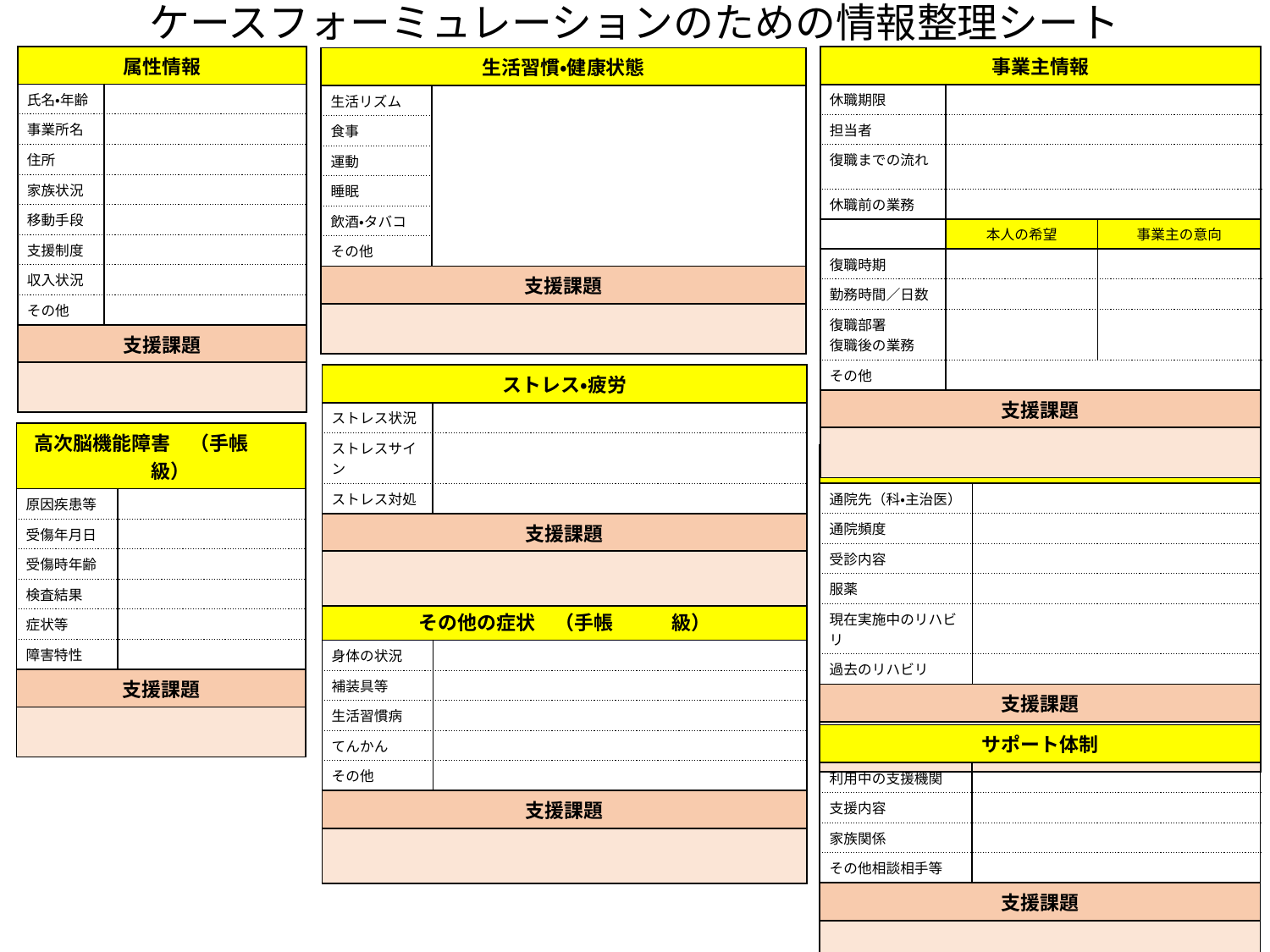

ケースフォーミュレーションのための情報整理シート
| 属性情報 |  |
| --- | --- |
| 氏名・年齢 |  |
| 事業所名 |  |
| 住所 |  |
| 家族状況 |  |
| 移動手段 |  |
| 支援制度 |  |
| 収入状況 |  |
| その他 |  |
| 支援課題 |  |
|  |  |
| 事業主情報 |  |  |
| --- | --- | --- |
| 休職期限 |  |  |
| 担当者 |  |  |
| 復職までの流れ |  |  |
| 休職前の業務 |  |  |
|  | 本人の希望 | 事業主の意向 |
| 復職時期 |  |  |
| 勤務時間／日数 |  |  |
| 復職部署 復職後の業務 |  |  |
| その他 |  |  |
| 支援課題 |  |  |
|  |  |  |
| 生活習慣・健康状態 |  |
| --- | --- |
| 生活リズム |  |
| 食事 |  |
| 運動 |  |
| 睡眠 |  |
| 飲酒・タバコ |  |
| その他 |  |
| 支援課題 |  |
|  |  |
| ストレス・疲労 |  |
| --- | --- |
| ストレス状況 |  |
| ストレスサイン |  |
| ストレス対処 |  |
| 支援課題 |  |
|  |  |
| 高次脳機能障害　（手帳　　　級） |  |
| --- | --- |
| 原因疾患等 |  |
| 受傷年月日 |  |
| 受傷時年齢 |  |
| 検査結果 |  |
| 症状等 |  |
| 障害特性 |  |
| 支援課題 |  |
|  |  |
| 医療情報 |  |
| --- | --- |
| 通院先（科・主治医） |  |
| 通院頻度 |  |
| 受診内容 |  |
| 服薬 |  |
| 現在実施中のリハビリ |  |
| 過去のリハビリ |  |
| 支援課題 |  |
|  |  |
| その他の症状　（手帳　　　級） |  |
| --- | --- |
| 身体の状況 |  |
| 補装具等 |  |
| 生活習慣病 |  |
| てんかん |  |
| その他 |  |
| 支援課題 |  |
|  |  |
| サポート体制 |  |
| --- | --- |
| 利用中の支援機関 |  |
| 支援内容 |  |
| 家族関係 |  |
| その他相談相手等 |  |
| 支援課題 |  |
|  |  |